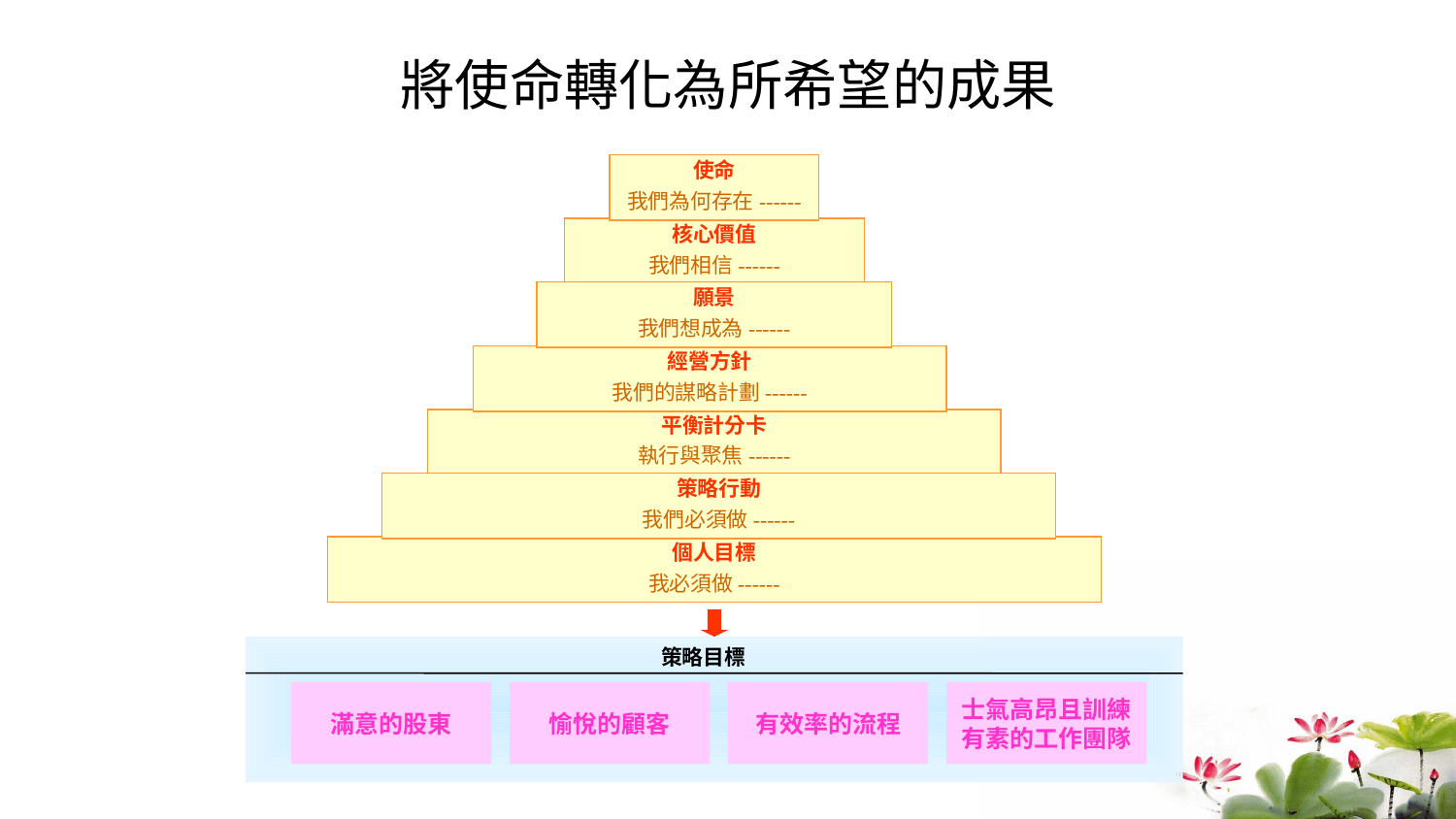

# 將使命轉化為所希望的成果
使命
我們為何存在------
核心價值
我們相信------
願景
我們想成為------
經營方針
我們的謀略計劃------
平衡計分卡
執行與聚焦------
策略行動
我們必須做------
個人目標
我必須做------

策略目標

滿意的股東
愉悅的顧客
有效率的流程
士氣高昂且訓練
有素的工作團隊